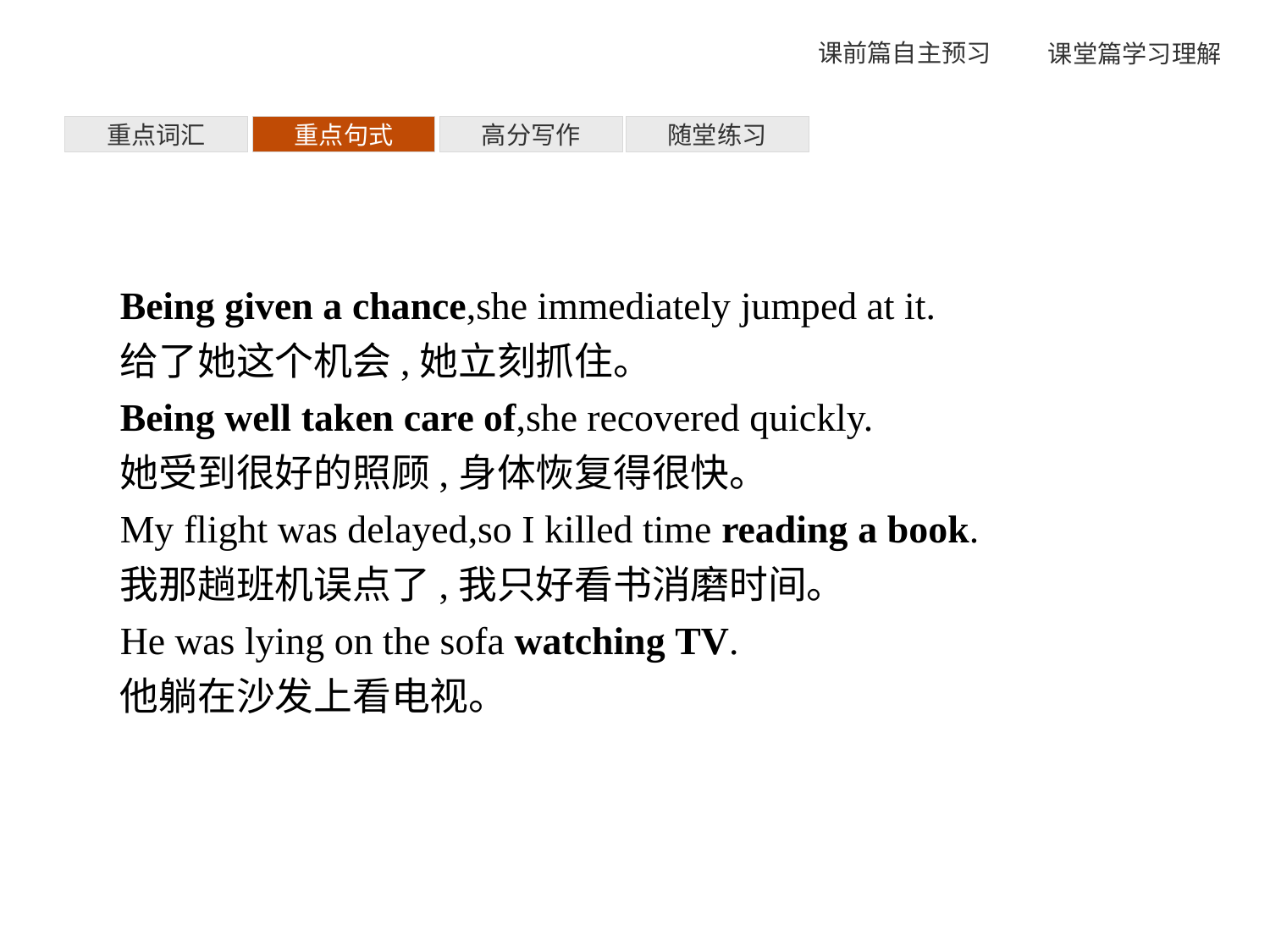

重点词汇
重点句式
高分写作
随堂练习
Being given a chance,she immediately jumped at it.
给了她这个机会,她立刻抓住。
Being well taken care of,she recovered quickly.
她受到很好的照顾,身体恢复得很快。
My flight was delayed,so I killed time reading a book.
我那趟班机误点了,我只好看书消磨时间。
He was lying on the sofa watching TV.
他躺在沙发上看电视。